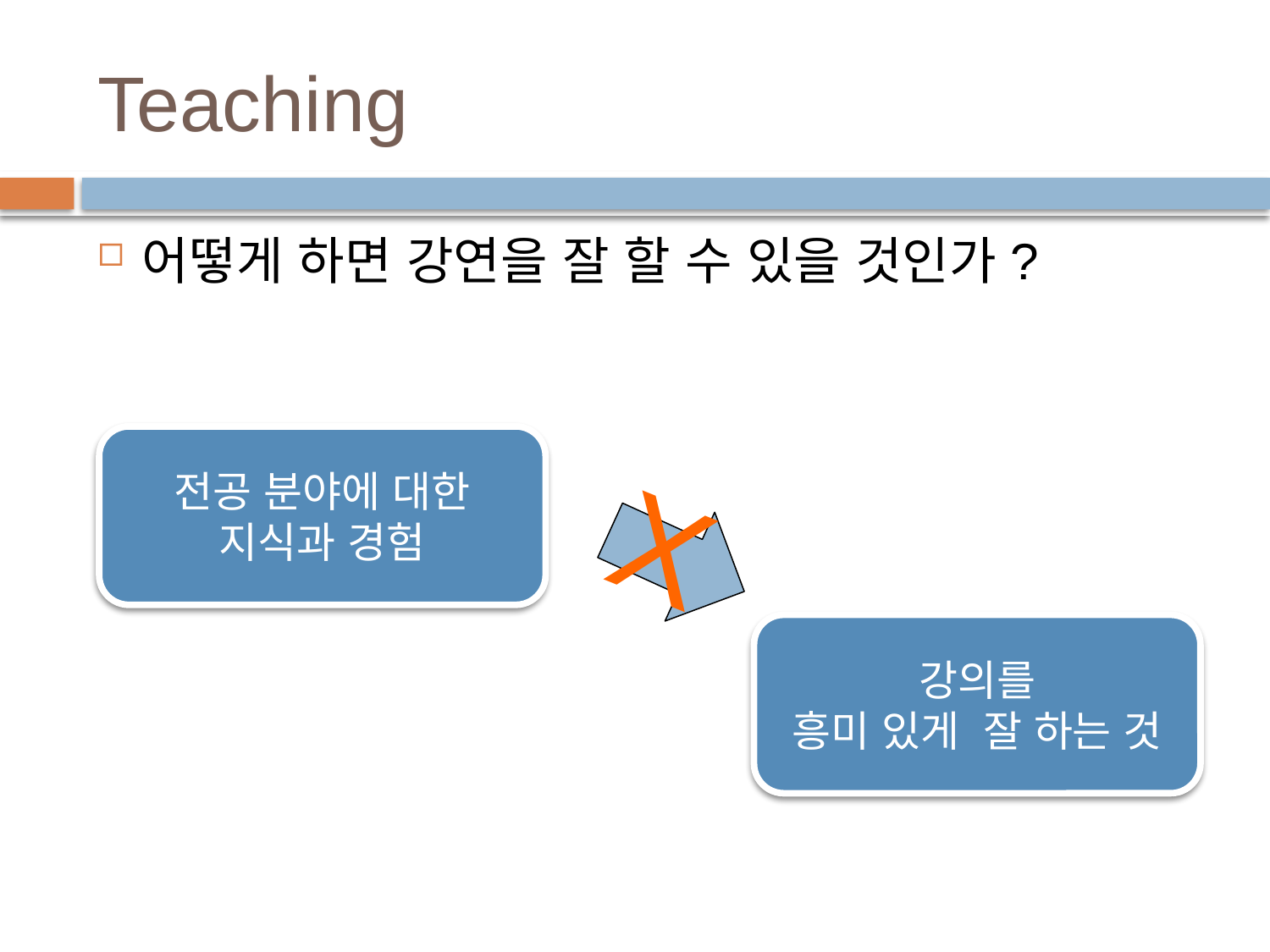

# Teaching
어떻게 하면 강연을 잘 할 수 있을 것인가?
전공 분야에 대한 지식과 경험
X

강의를
흥미 있게  잘 하는 것